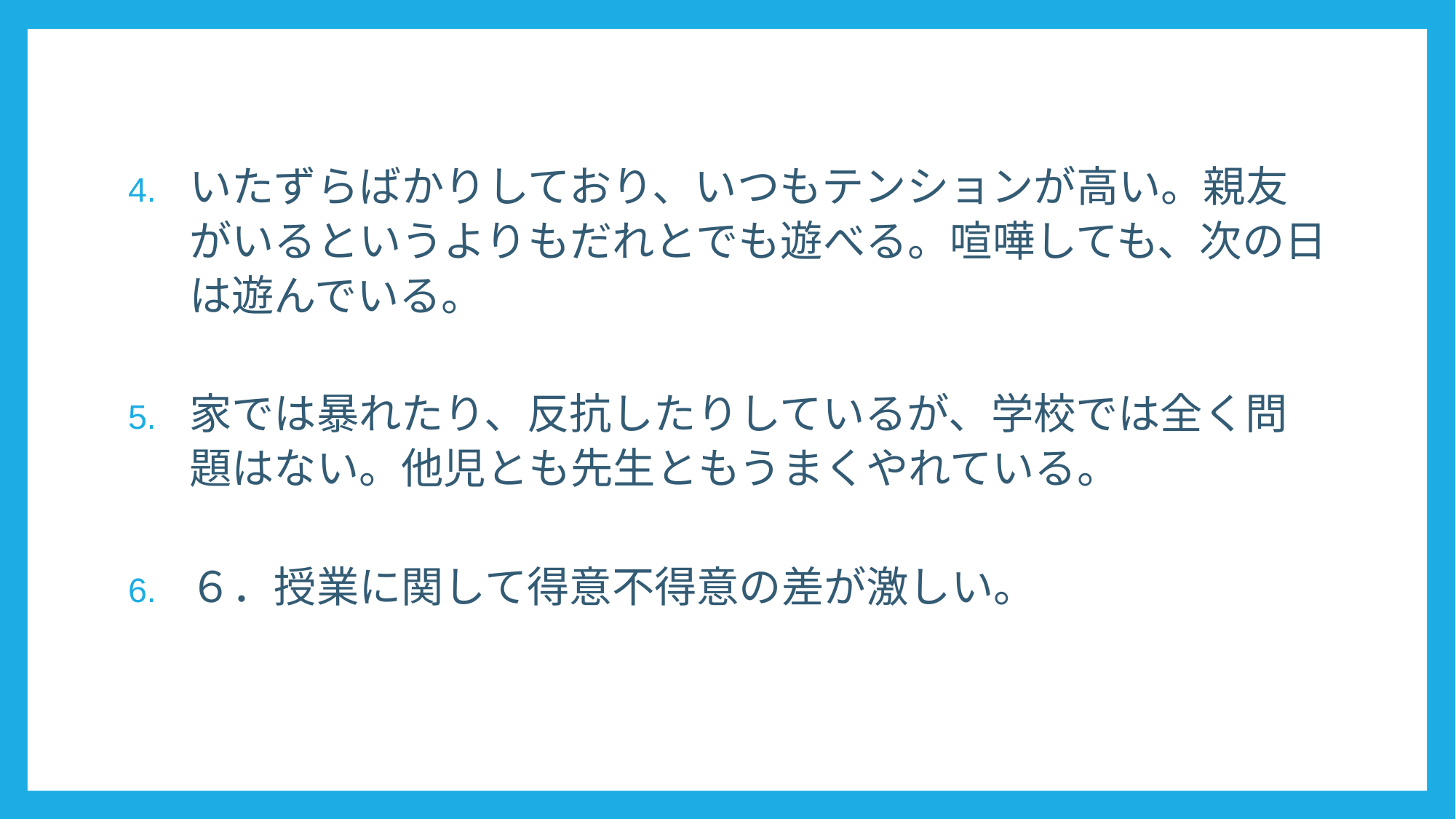

いたずらばかりしており、いつもテンションが高い。親友がいるというよりもだれとでも遊べる。喧嘩しても、次の日は遊んでいる。
家では暴れたり、反抗したりしているが、学校では全く問題はない。他児とも先生ともうまくやれている。
６．授業に関して得意不得意の差が激しい。